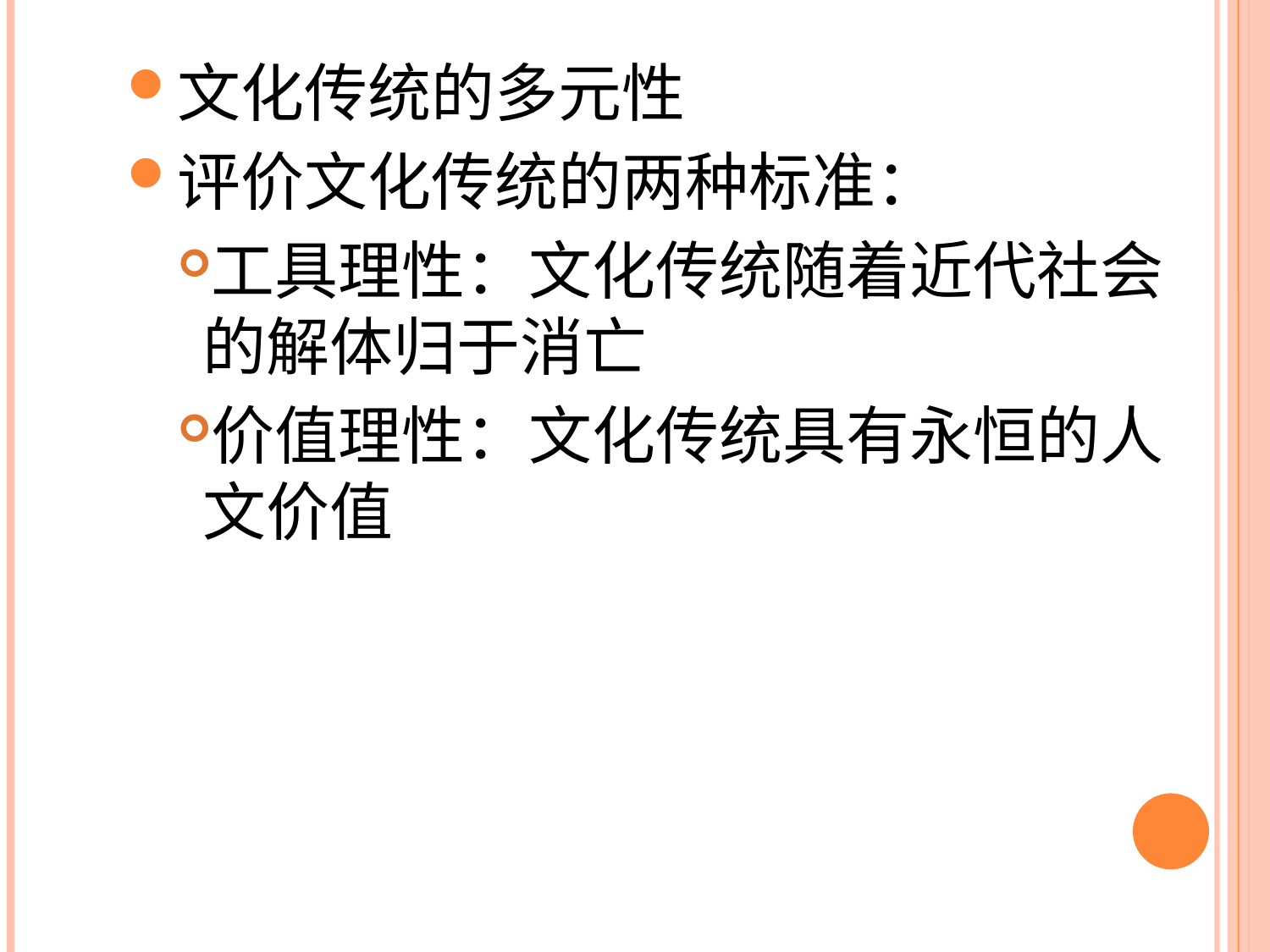

文化传统的多元性
评价文化传统的两种标准：
工具理性：文化传统随着近代社会的解体归于消亡
价值理性：文化传统具有永恒的人文价值